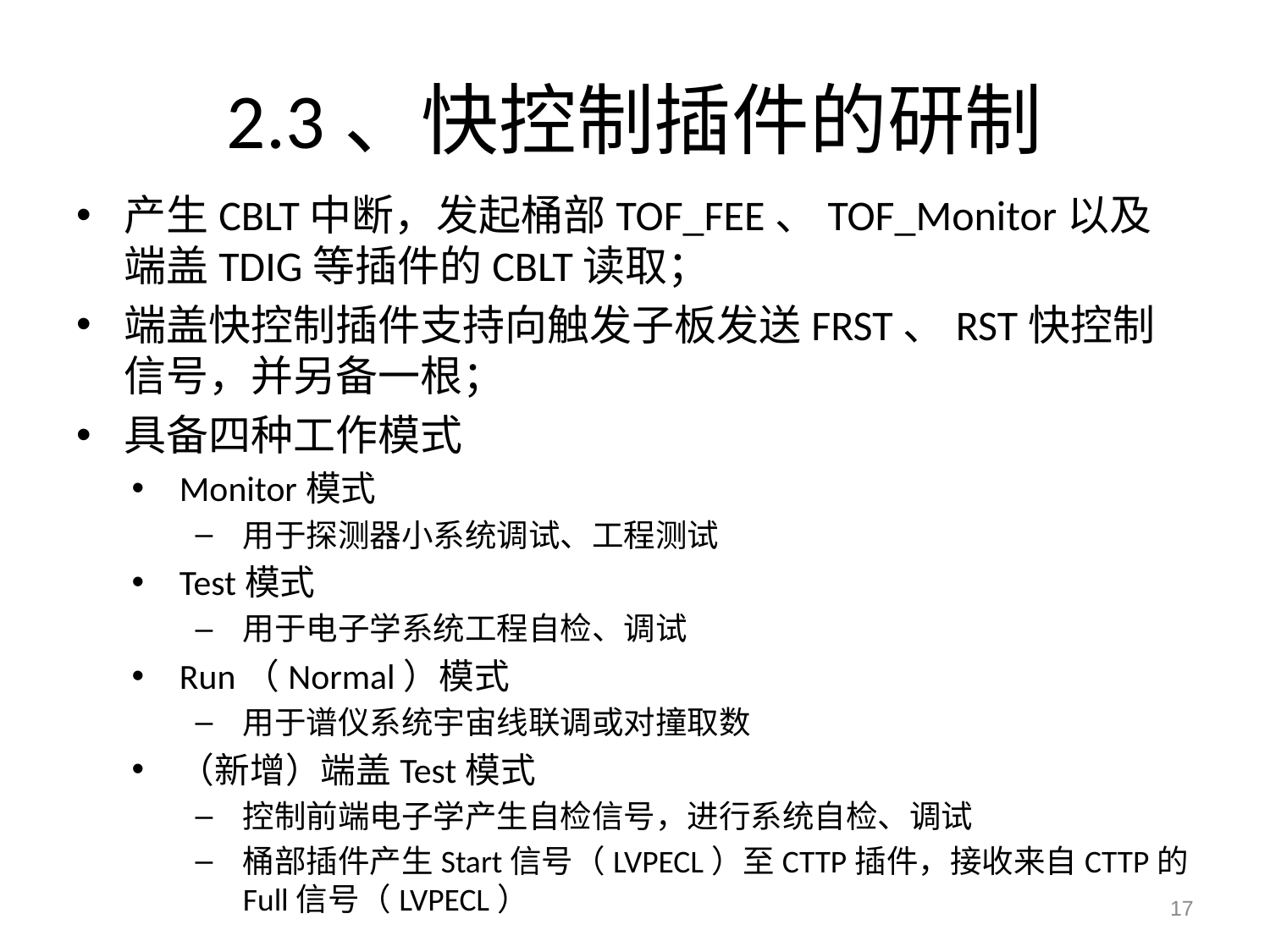

# 2.3、快控制插件的研制
产生CBLT中断，发起桶部TOF_FEE、TOF_Monitor以及端盖TDIG等插件的CBLT读取；
端盖快控制插件支持向触发子板发送FRST、RST快控制信号，并另备一根；
具备四种工作模式
Monitor模式
用于探测器小系统调试、工程测试
Test模式
用于电子学系统工程自检、调试
Run（Normal）模式
用于谱仪系统宇宙线联调或对撞取数
（新增）端盖Test模式
控制前端电子学产生自检信号，进行系统自检、调试
桶部插件产生Start信号（LVPECL）至CTTP插件，接收来自CTTP的Full信号（LVPECL）
17